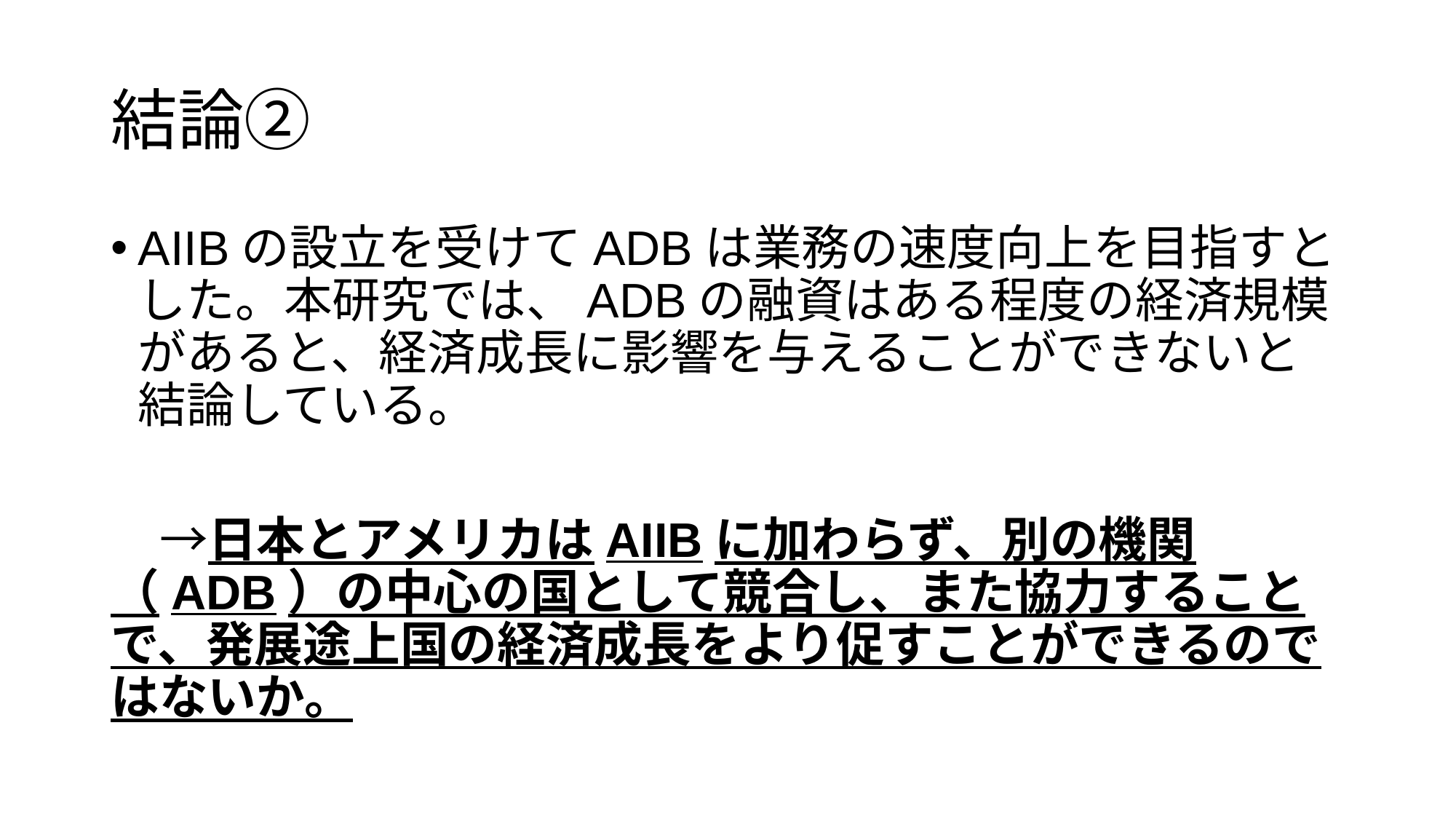

# 結論②
AIIBの設立を受けてADBは業務の速度向上を目指すとした。本研究では、ADBの融資はある程度の経済規模があると、経済成長に影響を与えることができないと結論している。

　→日本とアメリカはAIIBに加わらず、別の機関（ADB）の中心の国として競合し、また協力することで、発展途上国の経済成長をより促すことができるのではないか。